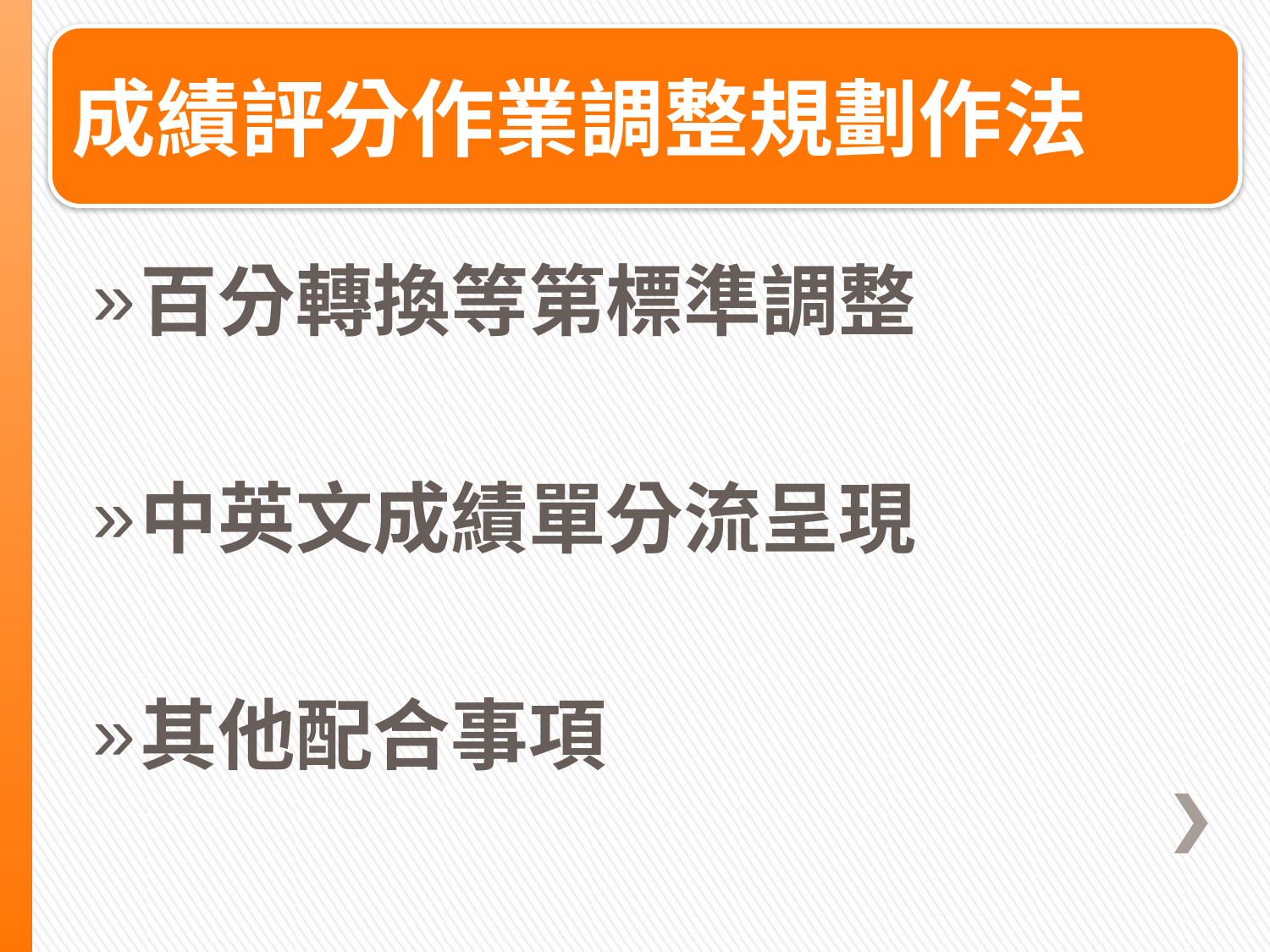

成績評分作業調整規劃作法
百分轉換等第標準調整

中英文成績單分流呈現

其他配合事項